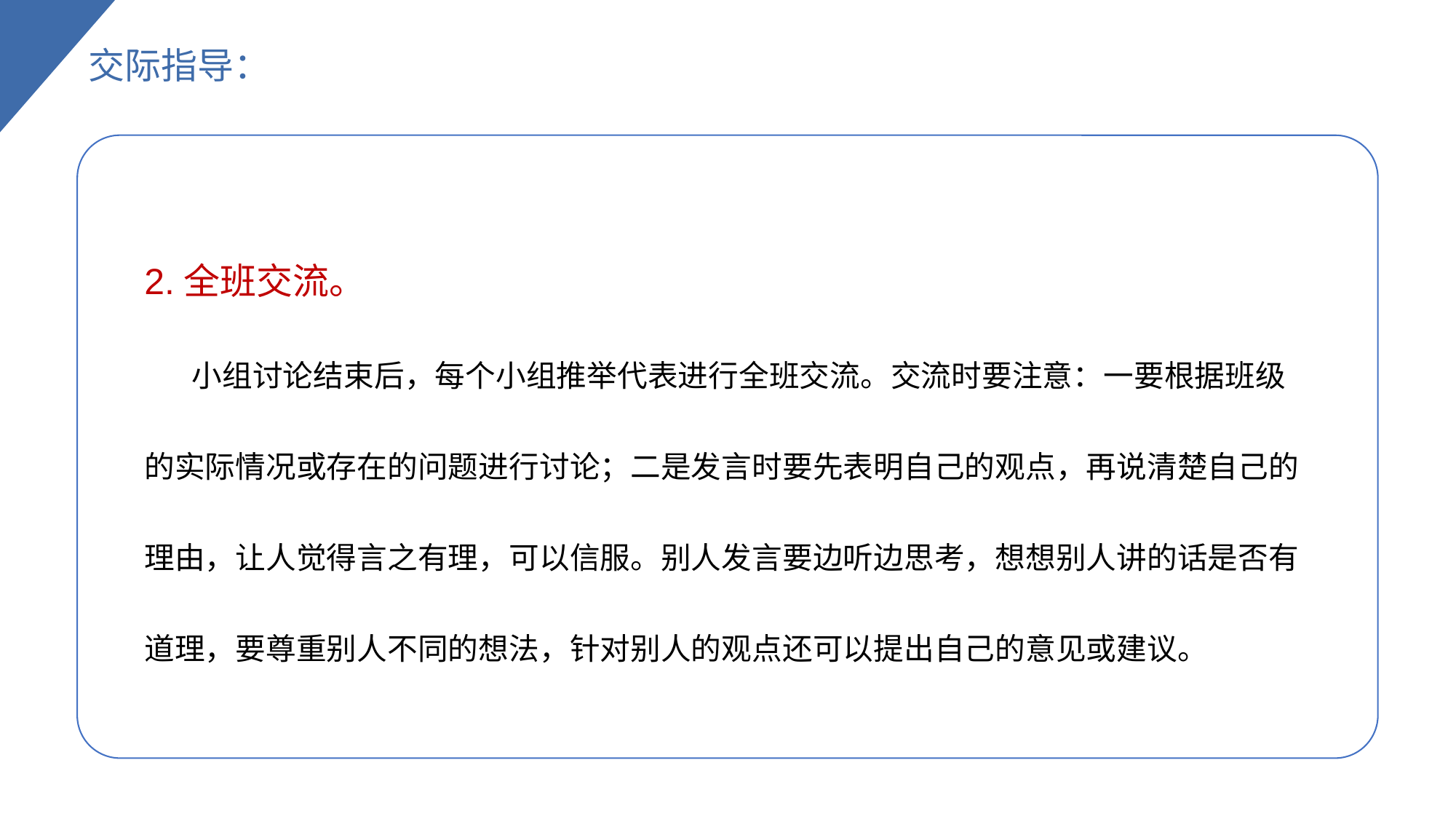

交际指导：
2.全班交流。
      小组讨论结束后，每个小组推举代表进行全班交流。交流时要注意：一要根据班级的实际情况或存在的问题进行讨论；二是发言时要先表明自己的观点，再说清楚自己的理由，让人觉得言之有理，可以信服。别人发言要边听边思考，想想别人讲的话是否有道理，要尊重别人不同的想法，针对别人的观点还可以提出自己的意见或建议。